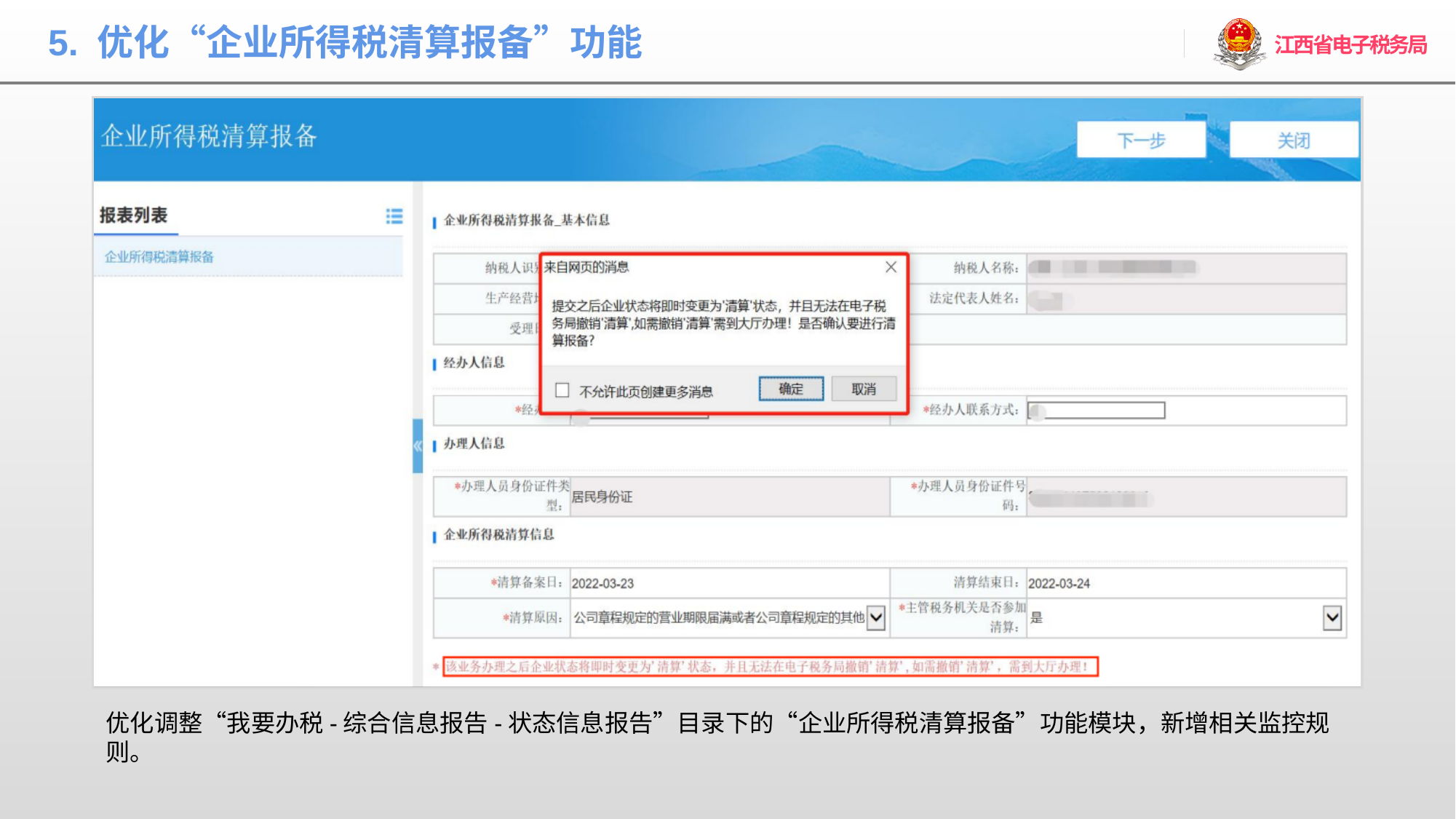

5. 优化“企业所得税清算报备”功能

优化调整“我要办税-综合信息报告-状态信息报告”目录下的“企业所得税清算报备”功能模块，新增相关监控规则。